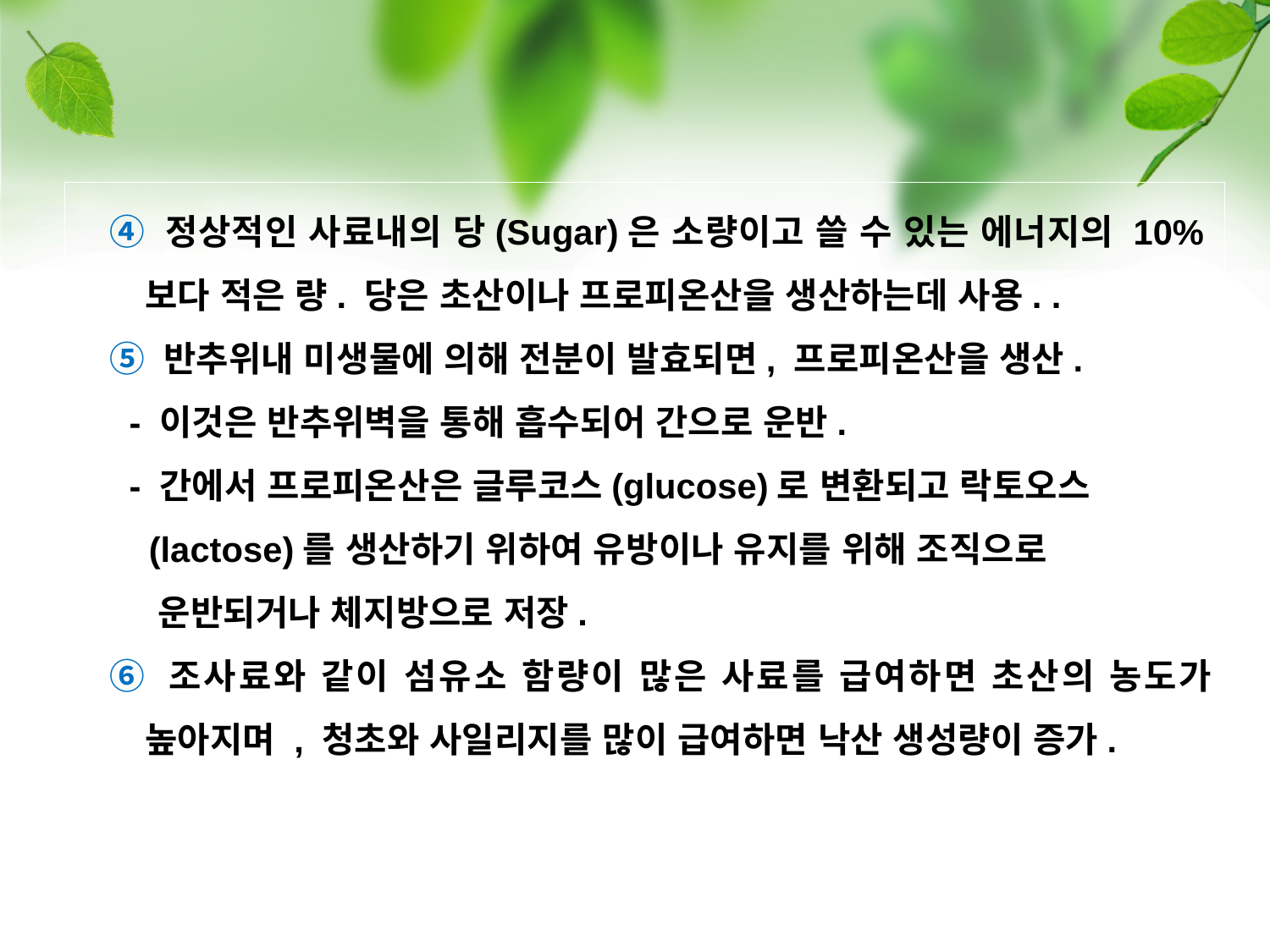

④ 정상적인 사료내의 당(Sugar)은 소량이고 쓸 수 있는 에너지의 10%보다 적은 량. 당은 초산이나 프로피온산을 생산하는데 사용. .
⑤ 반추위내 미생물에 의해 전분이 발효되면, 프로피온산을 생산.
  - 이것은 반추위벽을 통해 흡수되어 간으로 운반.
  - 간에서 프로피온산은 글루코스(glucose)로 변환되고 락토오스
    (lactose)를 생산하기 위하여 유방이나 유지를 위해 조직으로
    운반되거나 체지방으로 저장.
⑥ 조사료와 같이 섬유소 함량이 많은 사료를 급여하면 초산의 농도가 높아지며 , 청초와 사일리지를 많이 급여하면 낙산 생성량이 증가.